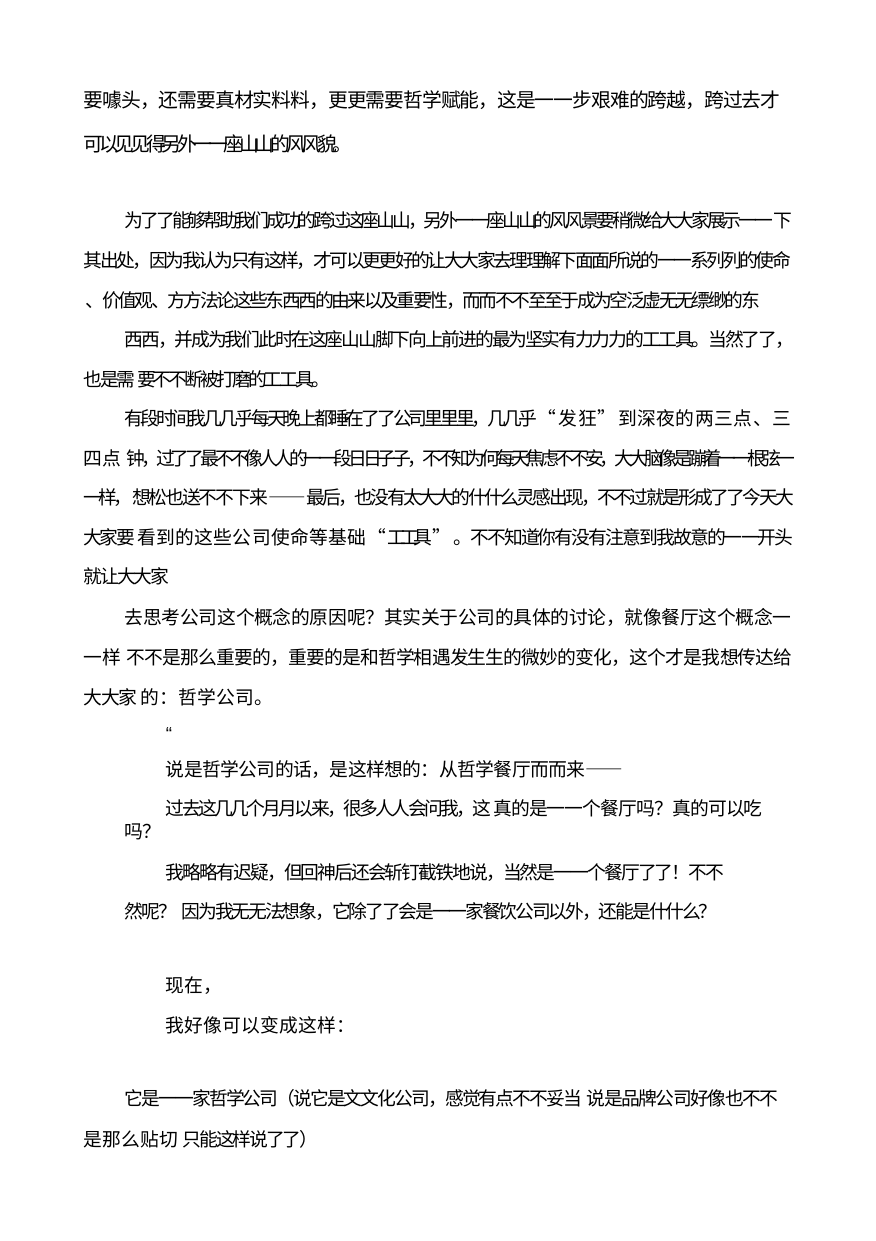

要噱头，还需要真材实料料，更更需要哲学赋能，这是⼀一步艰难的跨越，跨过去才
可以⻅见得另外⼀一座⼭山的⻛风貌。

为了了能够帮助我们成功的跨过这座⼭山，另外⼀一座⼭山的⻛风景要稍微给⼤大家展示⼀一下 其出处，因为我认为只有这样，才可以更更好的让⼤大家去理理解下⾯面所说的⼀一系列列的使命 、价值观、⽅方法论这些东⻄西的由来以及重要性，⽽而不不⾄至于成为空泛虚⽆无缥缈的东
⻄西，并成为我们此时在这座⼭山脚下向上前进的最为坚实有⼒力力的⼯工具。当然了了，也是需 要不不断被打磨的⼯工具。
有段时间我⼏几乎每天晚上都睡在了了公司⾥里里，⼏几乎“发狂”到深夜的两三点、三四点 钟，过了了最不不像⼈人的⼀一段⽇日⼦子，不不知为何每天焦虑不不安，⼤大脑像是蹦着⼀一根弦⼀一样， 想松也送不不下来——最后，也没有太⼤大的什什么灵感出现，不不过就是形成了了今天⼤大家要 看到的这些公司使命等基础“⼯工具”。不不知道你有没有注意到我故意的⼀一开头就让⼤大家
去思考公司这个概念的原因呢？其实关于公司的具体的讨论，就像餐厅这个概念⼀一样 不不是那么重要的，重要的是和哲学相遇发⽣生的微妙的变化，这个才是我想传达给⼤大家 的：哲学公司。
“
说是哲学公司的话，是这样想的：从哲学餐厅⽽而来——
过去这⼏几个⽉月以来，很多⼈人会问我，这 真的是⼀一个餐厅吗？真的可以吃吗？
我略略有迟疑，但回神后还会斩钉截铁地说，当然是⼀一个餐厅了了！不不然呢？  因为我⽆无法想象，它除了了会是⼀一家餐饮公司以外，还能是什什么？

现在，
我好像可以变成这样：

它是⼀一家哲学公司（说它是⽂文化公司，感觉有点不不妥当 说是品牌公司好像也不不 是那么贴切 只能这样说了了）